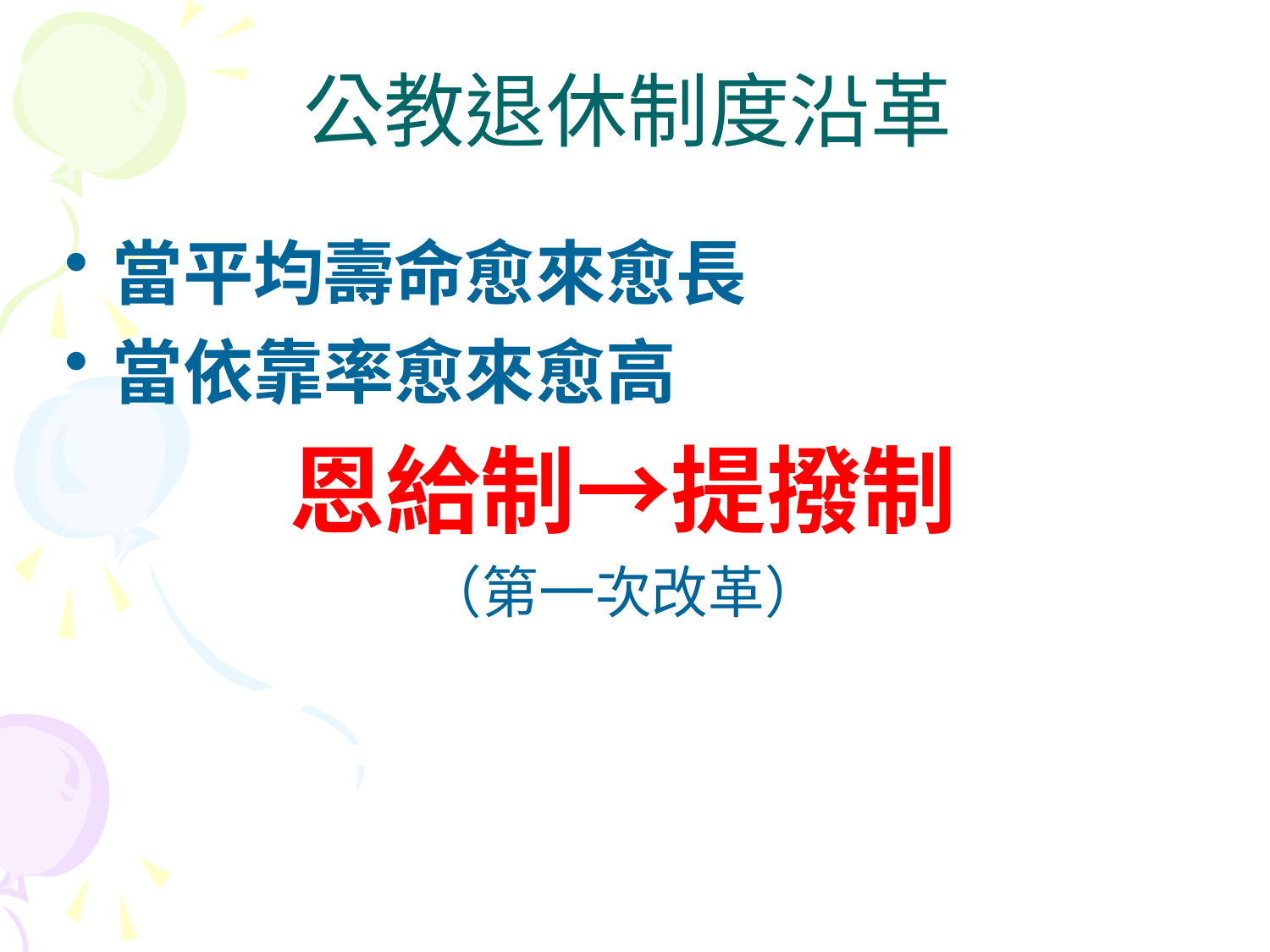

公教退休制度沿革
當平均壽命愈來愈長
當依靠率愈來愈高
恩給制→提撥制
（第一次改革）